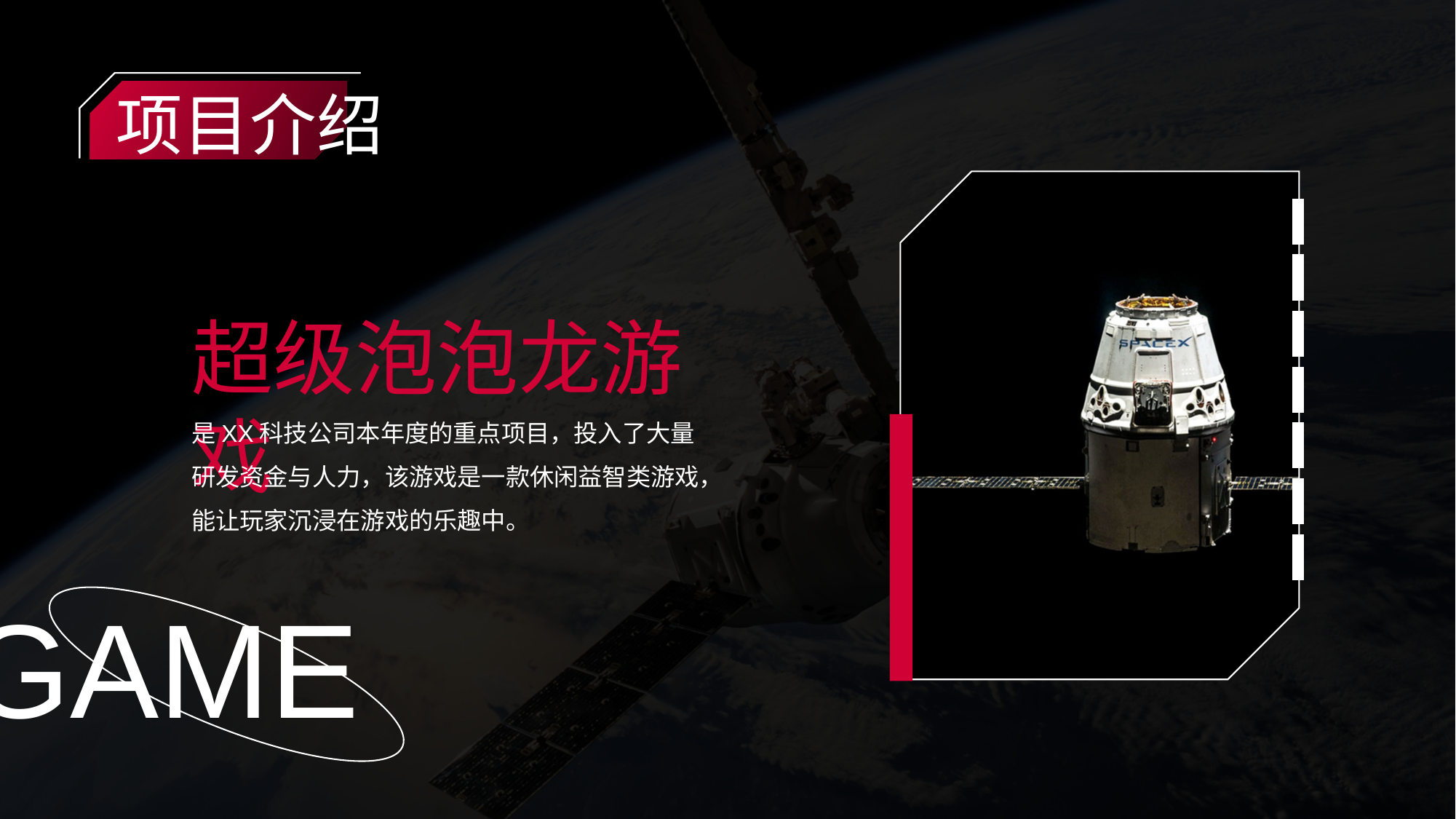

项目介绍

超级泡泡龙游戏

是XX科技公司本年度的重点项目，投入了大量研发资金与人力，该游戏是一款休闲益智类游戏，能让玩家沉浸在游戏的乐趣中。

GAME